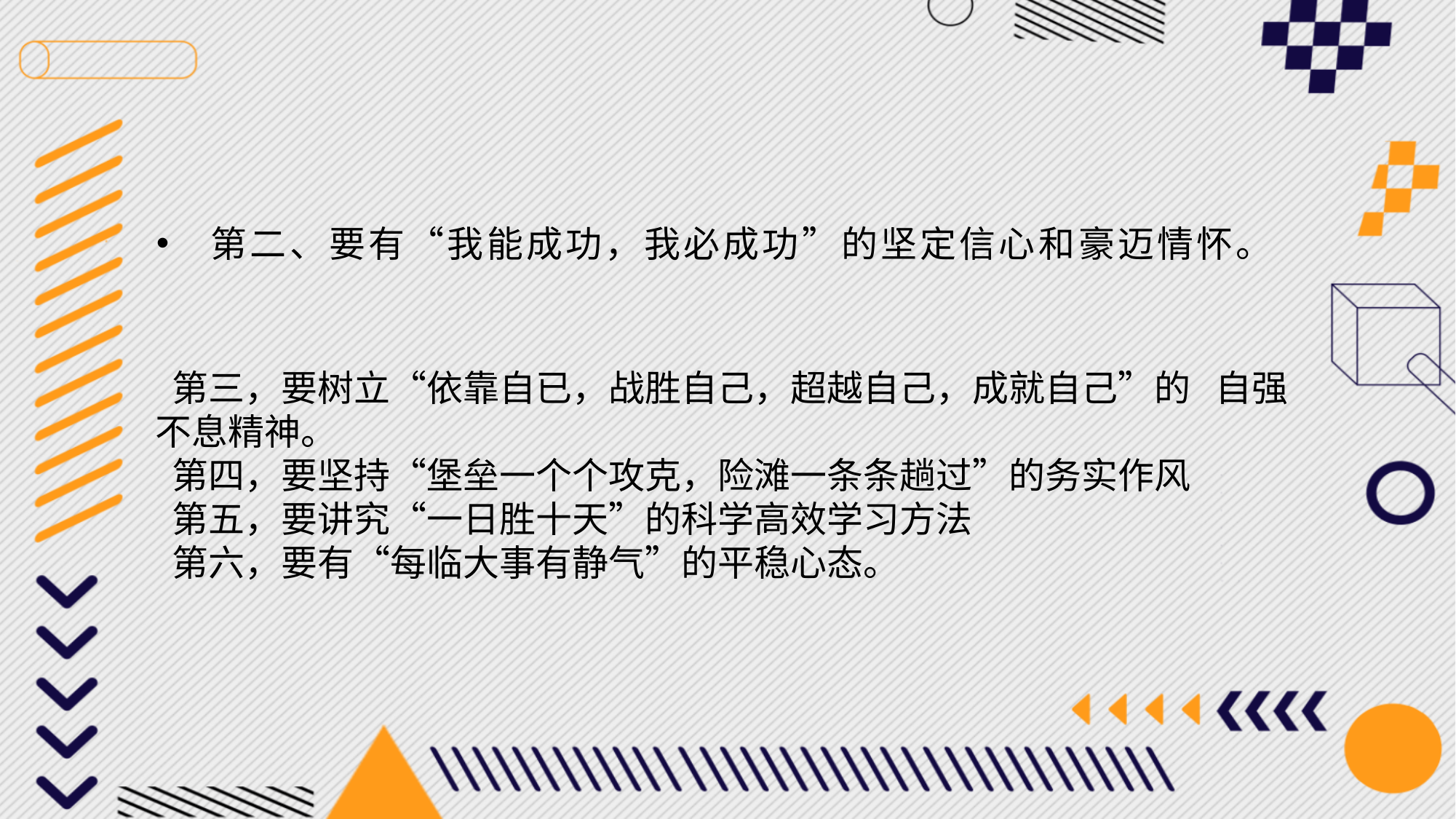

第二、要有“我能成功，我必成功”的坚定信心和豪迈情怀。
 第三，要树立“依靠自已，战胜自己，超越自己，成就自己”的   自强不息精神。
 第四，要坚持“堡垒一个个攻克，险滩一条条趟过”的务实作风
 第五，要讲究“一日胜十天”的科学高效学习方法
 第六，要有“每临大事有静气”的平稳心态。